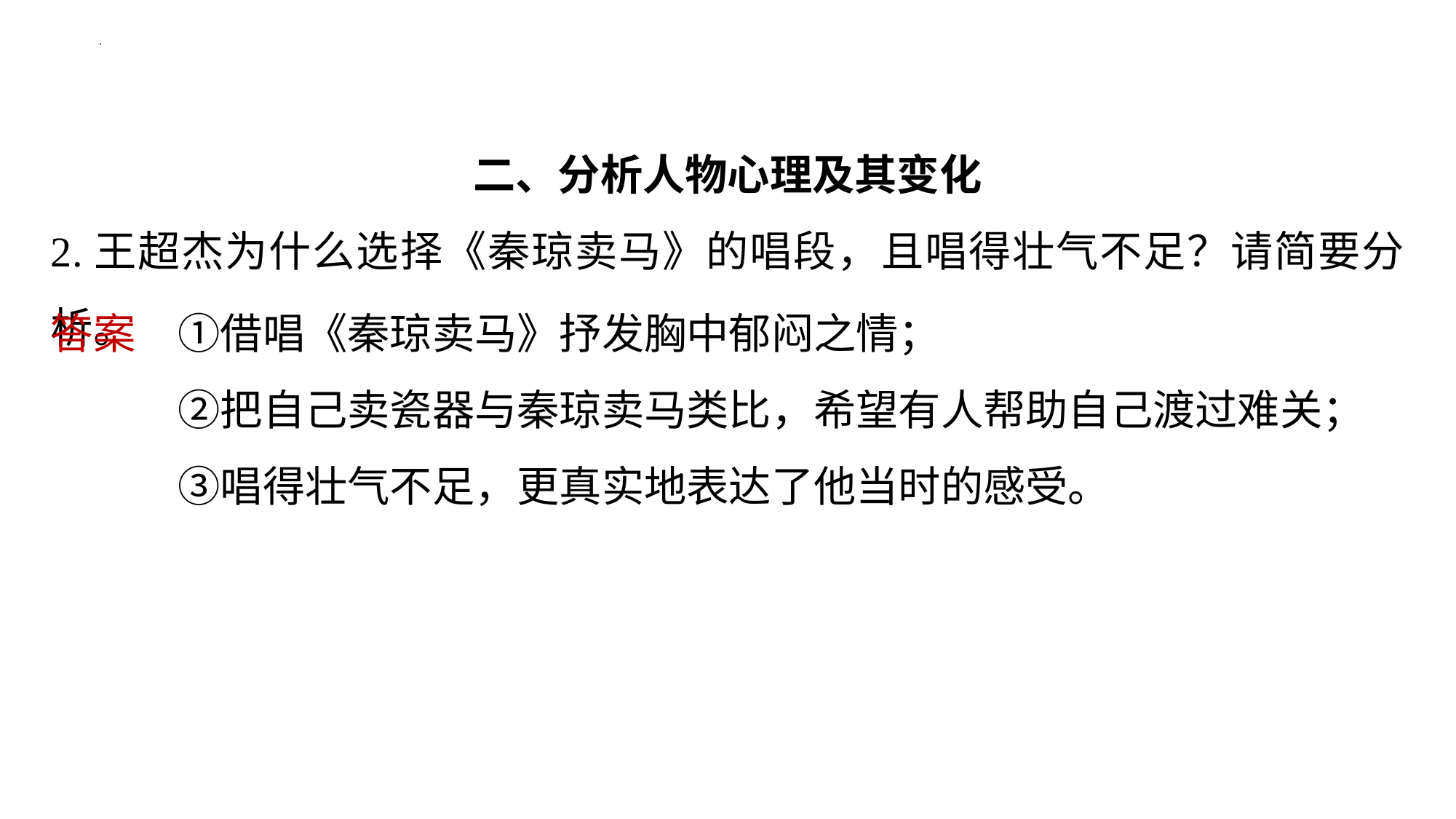

二、分析人物心理及其变化
2.王超杰为什么选择《秦琼卖马》的唱段，且唱得壮气不足？请简要分析。
答案　①借唱《秦琼卖马》抒发胸中郁闷之情；
　　　②把自己卖瓷器与秦琼卖马类比，希望有人帮助自己渡过难关；
　　　③唱得壮气不足，更真实地表达了他当时的感受。